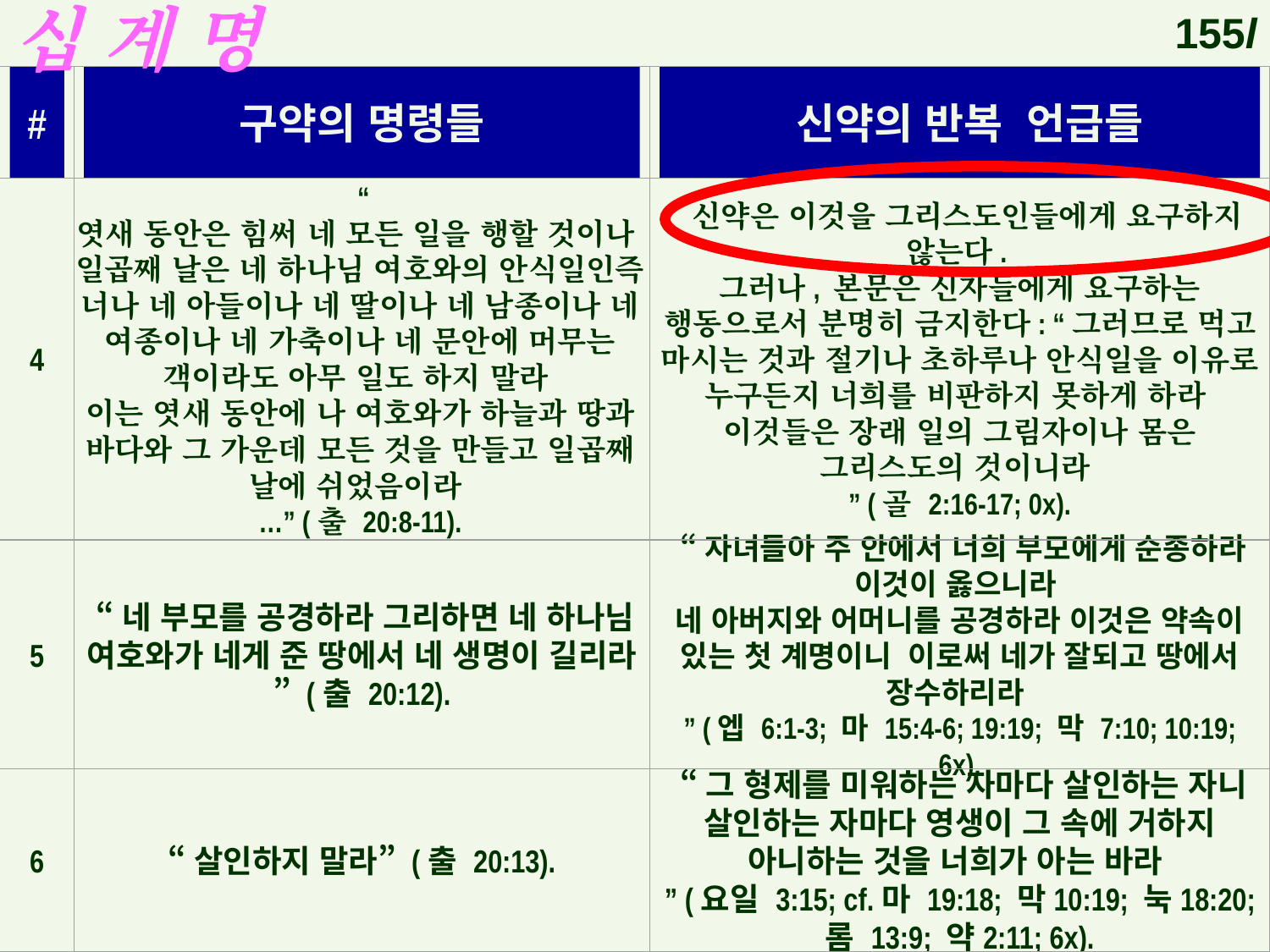

# 십 계 명
155l

#

구약의 명령들

 신약의 반복  언급들

4
 “
엿새 동안은 힘써 네 모든 일을 행할 것이나
일곱째 날은 네 하나님 여호와의 안식일인즉 너나 네 아들이나 네 딸이나 네 남종이나 네 여종이나 네 가축이나 네 문안에 머무는 객이라도 아무 일도 하지 말라
이는 엿새 동안에 나 여호와가 하늘과 땅과 바다와 그 가운데 모든 것을 만들고 일곱째 날에 쉬었음이라
…” (출 20:8-11).

 신약은 이것을 그리스도인들에게 요구하지 않는다.
그러나, 본문은 신자들에게 요구하는 행동으로서 분명히 금지한다: “그러므로 먹고 마시는 것과 절기나 초하루나 안식일을 이유로 누구든지 너희를 비판하지 못하게 하라
이것들은 장래 일의 그림자이나 몸은 그리스도의 것이니라
” (골 2:16-17; 0x).

5

 “네 부모를 공경하라 그리하면 네 하나님 여호와가 네게 준 땅에서 네 생명이 길리라 ” (출 20:12).

 “자녀들아 주 안에서 너희 부모에게 순종하라 이것이 옳으니라
네 아버지와 어머니를 공경하라 이것은 약속이 있는 첫 계명이니  이로써 네가 잘되고 땅에서 장수하리라
” (엡 6:1-3; 마 15:4-6; 19:19; 막 7:10; 10:19; 6x).

6

“살인하지 말라” (출 20:13).

 “그 형제를 미워하는 자마다 살인하는 자니 살인하는 자마다 영생이 그 속에 거하지 아니하는 것을 너희가 아는 바라
” (요일 3:15; cf.마 19:18; 막10:19; 눅18:20; 롬 13:9; 약2:11; 6x).